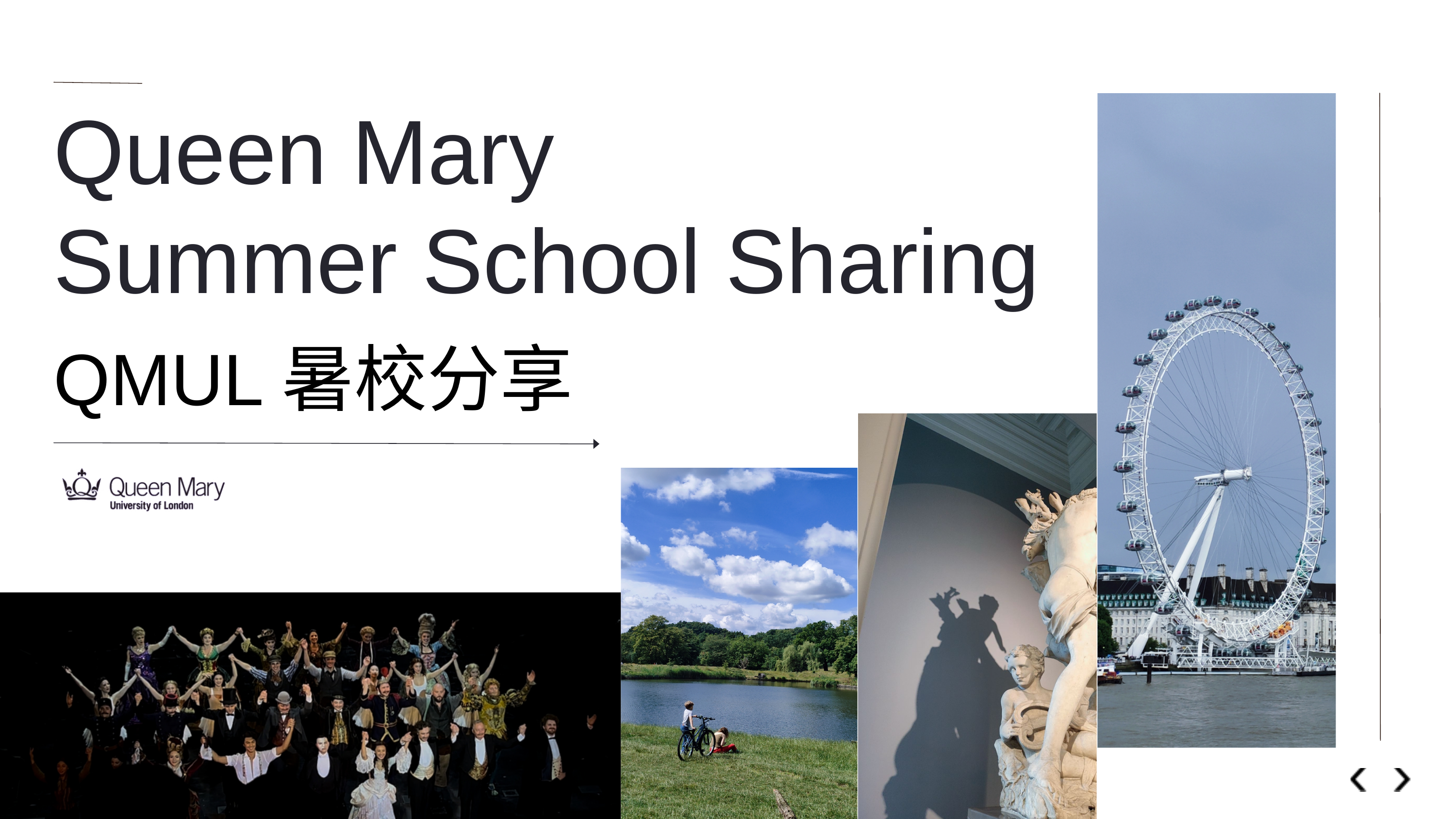

Queen Mary
Summer School Sharing

QMUL暑校分享

01.